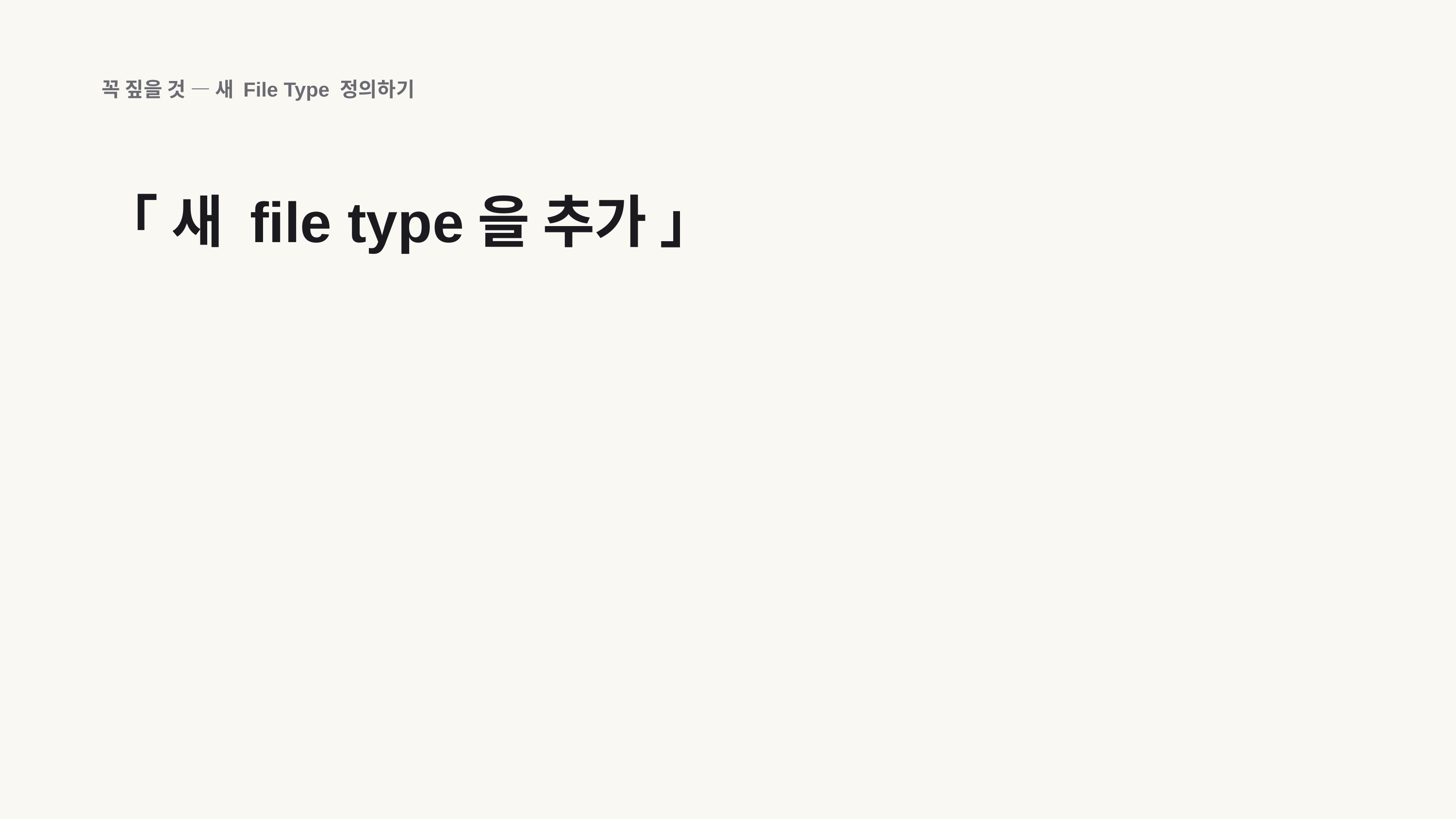

꼭 짚을 것 — 새 File Type 정의하기
「 새 file type을 추가 」